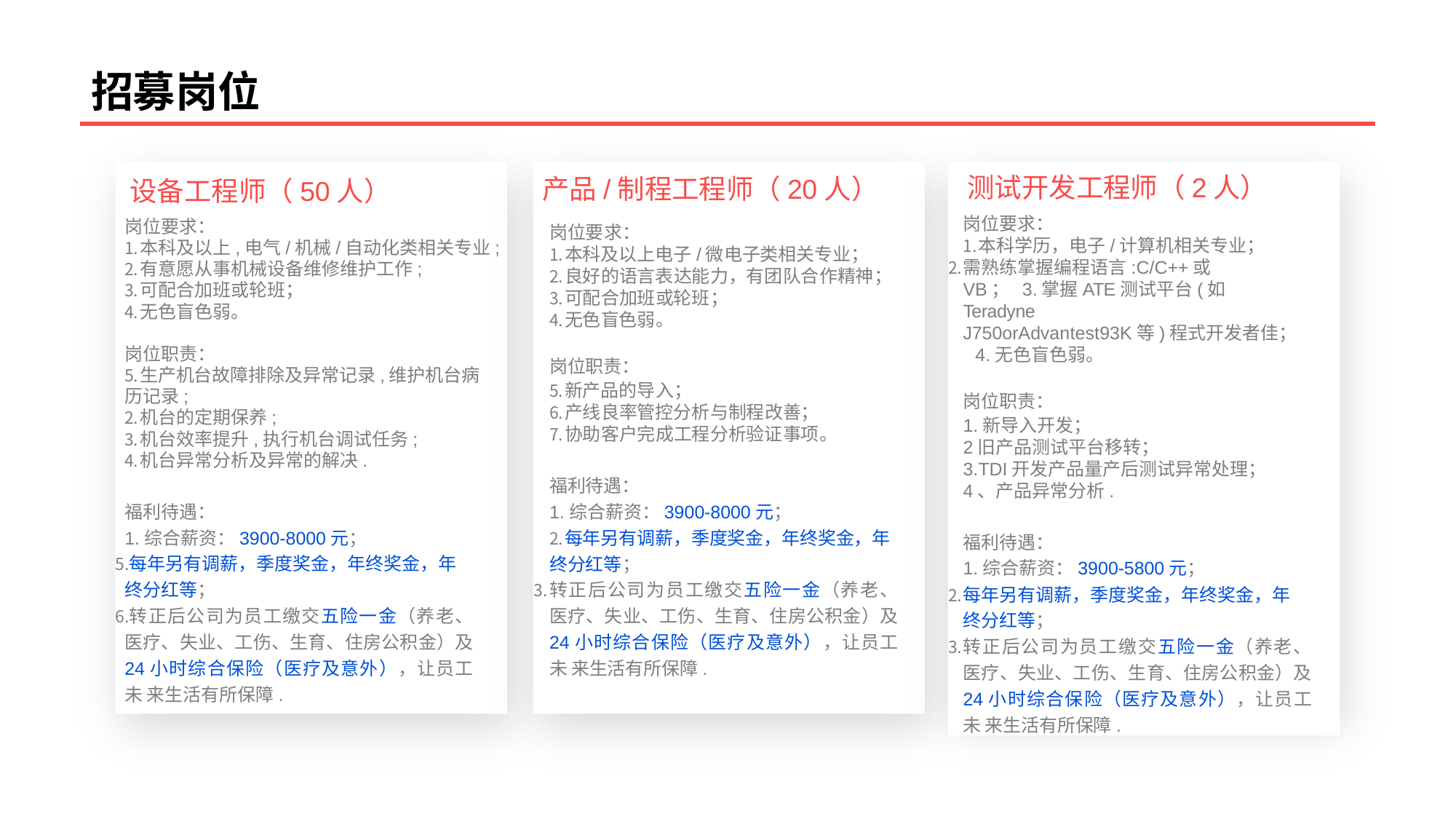

# 招募岗位

设备工程师（50人）
岗位要求：
本科及以上,电气/机械/自动化类相关专业;
有意愿从事机械设备维修维护工作;
可配合加班或轮班；
无色盲色弱。
岗位职责：
生产机台故障排除及异常记录,维护机台病
历记录;
机台的定期保养;
机台效率提升,执行机台调试任务;
机台异常分析及异常的解决.

福利待遇：
1.综合薪资：3900-8000元；
每年另有调薪，季度奖金，年终奖金，年 终分红等；
转正后公司为员工缴交五险一金（养老、 医疗、失业、工伤、生育、住房公积金）及 24小时综合保险（医疗及意外），让员工未 来生活有所保障.

测试开发工程师（2人）
岗位要求：
本科学历，电子/计算机相关专业；
需熟练掌握编程语言:C/C++或VB；  3.掌握ATE测试平台(如Teradyne
J750orAdvantest93K等)程式开发者佳；  4.无色盲色弱。

岗位职责：
1.新导入开发；
2旧产品测试平台移转；
3.TDI开发产品量产后测试异常处理；
4、产品异常分析.

福利待遇：
1.综合薪资：3900-5800元；
每年另有调薪，季度奖金，年终奖金，年 终分红等；
转正后公司为员工缴交五险一金（养老、 医疗、失业、工伤、生育、住房公积金）及 24小时综合保险（医疗及意外），让员工未 来生活有所保障.
产品/制程工程师（20人）
岗位要求：
本科及以上电子/微电子类相关专业；
良好的语言表达能力，有团队合作精神；
可配合加班或轮班；
无色盲色弱。

岗位职责：
新产品的导入；
产线良率管控分析与制程改善；
协助客户完成工程分析验证事项。

福利待遇：
1.综合薪资：3900-8000元；
每年另有调薪，季度奖金，年终奖金，年
终分红等；
转正后公司为员工缴交五险一金（养老、 医疗、失业、工伤、生育、住房公积金）及 24小时综合保险（医疗及意外），让员工未 来生活有所保障.